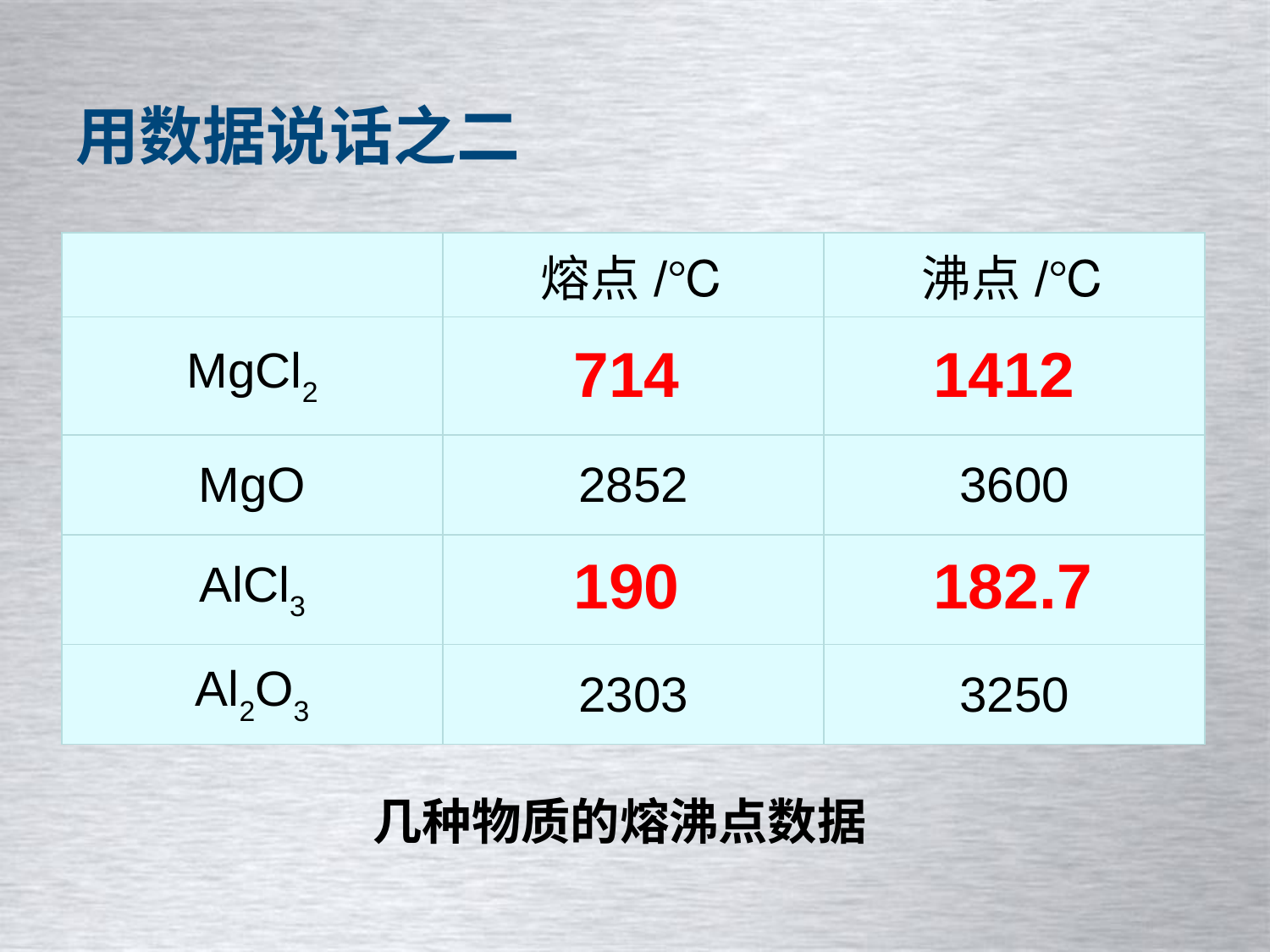

用数据说话之二
|  | 熔点/℃ | 沸点/℃ |
| --- | --- | --- |
| MgCl2 |  |  |
| MgO | 2852 | 3600 |
| AlCl3 |  |  |
| Al2O3 | 2303 | 3250 |
714
1412
190
182.7
几种物质的熔沸点数据